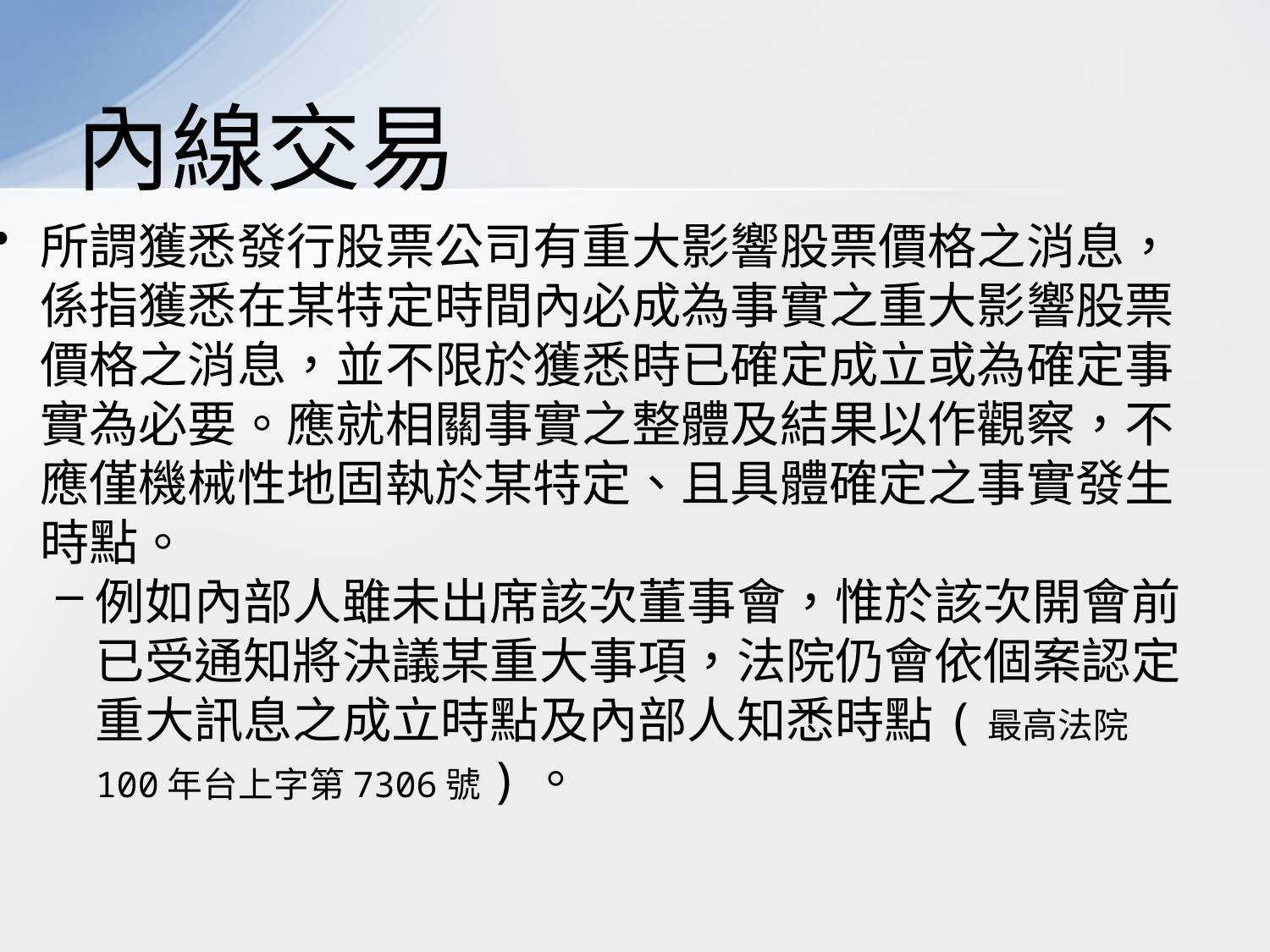

# 內線交易
所謂獲悉發行股票公司有重大影響股票價格之消息，係指獲悉在某特定時間內必成為事實之重大影響股票價格之消息，並不限於獲悉時已確定成立或為確定事實為必要。應就相關事實之整體及結果以作觀察，不應僅機械性地固執於某特定、且具體確定之事實發生時點。
例如內部人雖未出席該次董事會，惟於該次開會前已受通知將決議某重大事項，法院仍會依個案認定重大訊息之成立時點及內部人知悉時點(最高法院100年台上字第7306號)。